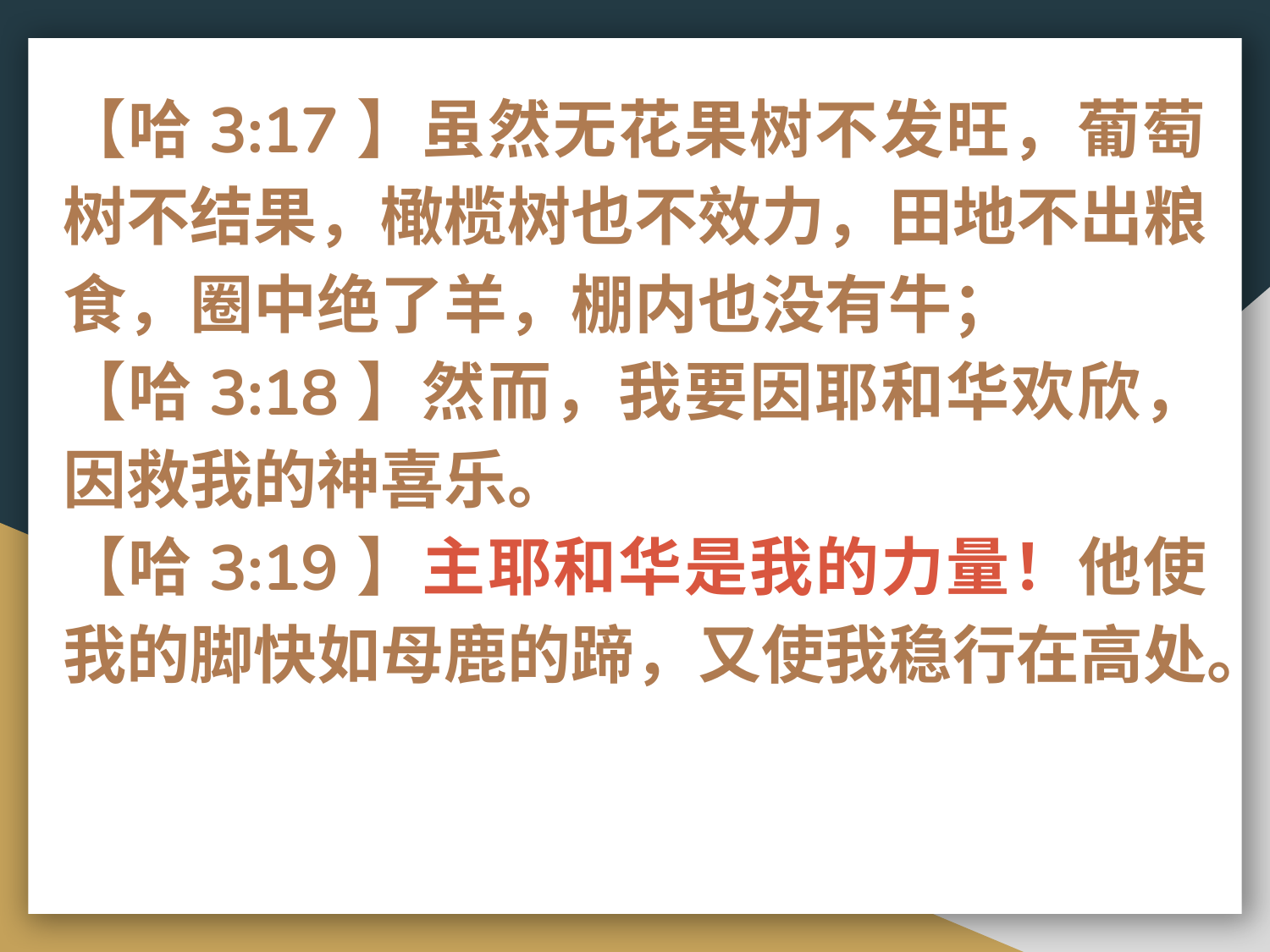

【哈3:17】虽然无花果树不发旺，葡萄树不结果，橄榄树也不效力，田地不出粮食，圈中绝了羊，棚内也没有牛；
【哈3:18】然而，我要因耶和华欢欣，因救我的神喜乐。
【哈3:19】主耶和华是我的力量！他使我的脚快如母鹿的蹄，又使我稳行在高处。